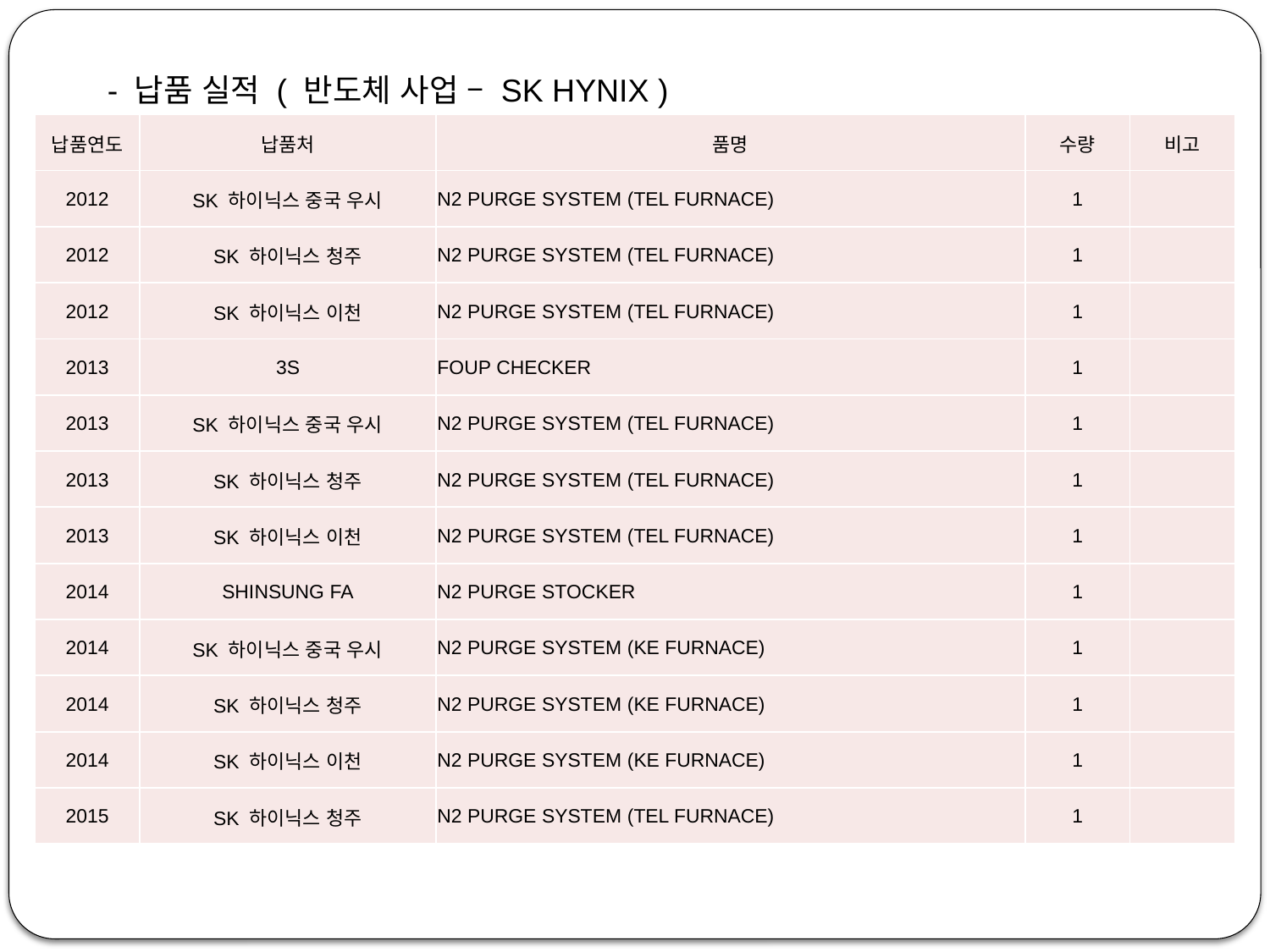

- 납품 실적 ( 반도체 사업 – SK HYNIX )
| 납품연도 | 납품처 | 품명 | 수량 | 비고 |
| --- | --- | --- | --- | --- |
| 2012 | SK 하이닉스 중국 우시 | N2 PURGE SYSTEM (TEL FURNACE) | 1 |  |
| 2012 | SK 하이닉스 청주 | N2 PURGE SYSTEM (TEL FURNACE) | 1 |  |
| 2012 | SK 하이닉스 이천 | N2 PURGE SYSTEM (TEL FURNACE) | 1 |  |
| 2013 | 3S | FOUP CHECKER | 1 |  |
| 2013 | SK 하이닉스 중국 우시 | N2 PURGE SYSTEM (TEL FURNACE) | 1 |  |
| 2013 | SK 하이닉스 청주 | N2 PURGE SYSTEM (TEL FURNACE) | 1 |  |
| 2013 | SK 하이닉스 이천 | N2 PURGE SYSTEM (TEL FURNACE) | 1 |  |
| 2014 | SHINSUNG FA | N2 PURGE STOCKER | 1 |  |
| 2014 | SK 하이닉스 중국 우시 | N2 PURGE SYSTEM (KE FURNACE) | 1 |  |
| 2014 | SK 하이닉스 청주 | N2 PURGE SYSTEM (KE FURNACE) | 1 |  |
| 2014 | SK 하이닉스 이천 | N2 PURGE SYSTEM (KE FURNACE) | 1 |  |
| 2015 | SK 하이닉스 청주 | N2 PURGE SYSTEM (TEL FURNACE) | 1 |  |